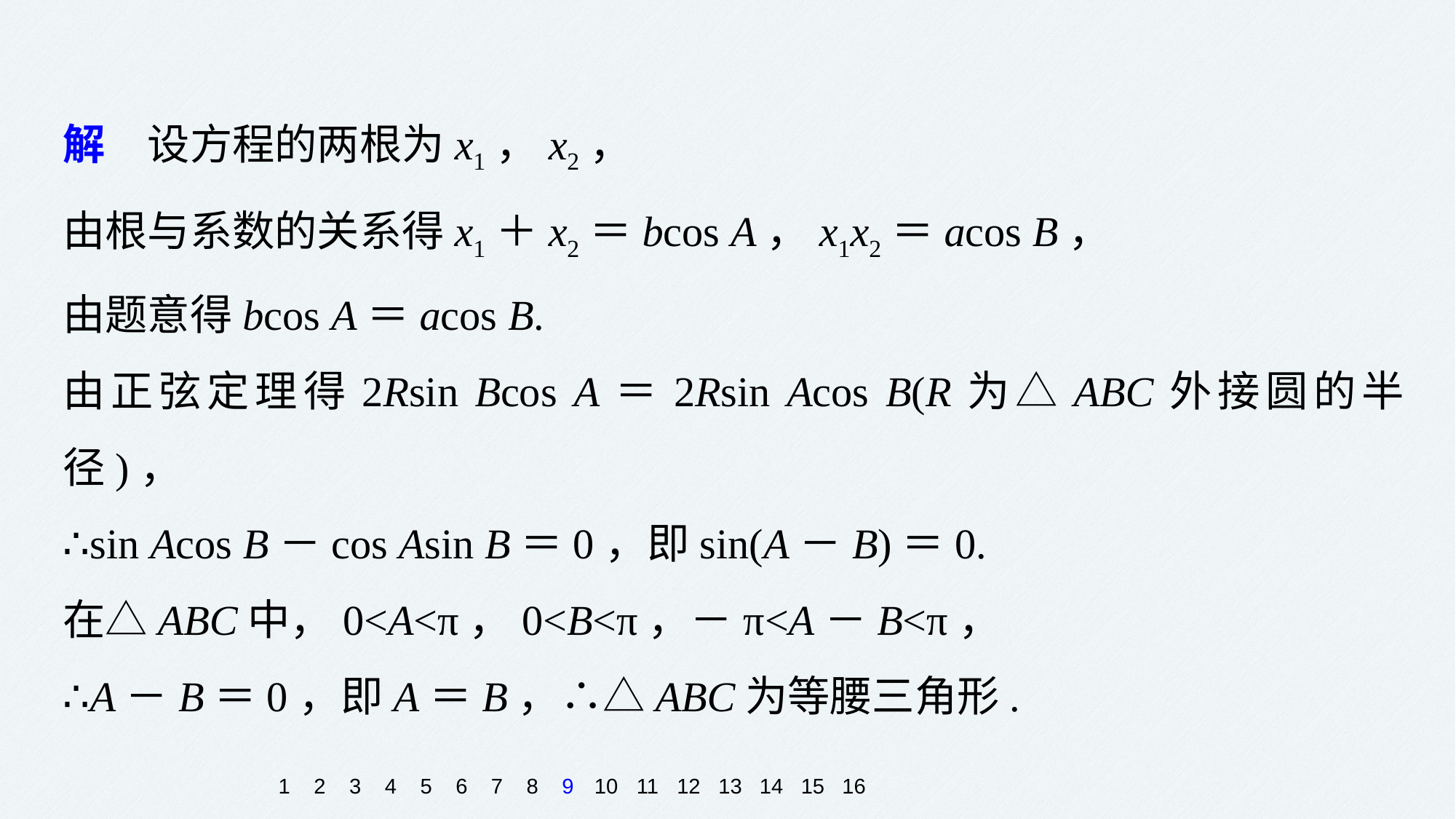

解　设方程的两根为x1，x2，
由根与系数的关系得x1＋x2＝bcos A，x1x2＝acos B，
由题意得bcos A＝acos B.
由正弦定理得2Rsin Bcos A＝2Rsin Acos B(R为△ABC外接圆的半径)，
∴sin Acos B－cos Asin B＝0，即sin(A－B)＝0.
在△ABC中，0<A<π，0<B<π，－π<A－B<π，
∴A－B＝0，即A＝B，∴△ABC为等腰三角形.
1
2
3
4
5
6
7
8
9
10
11
12
13
14
15
16